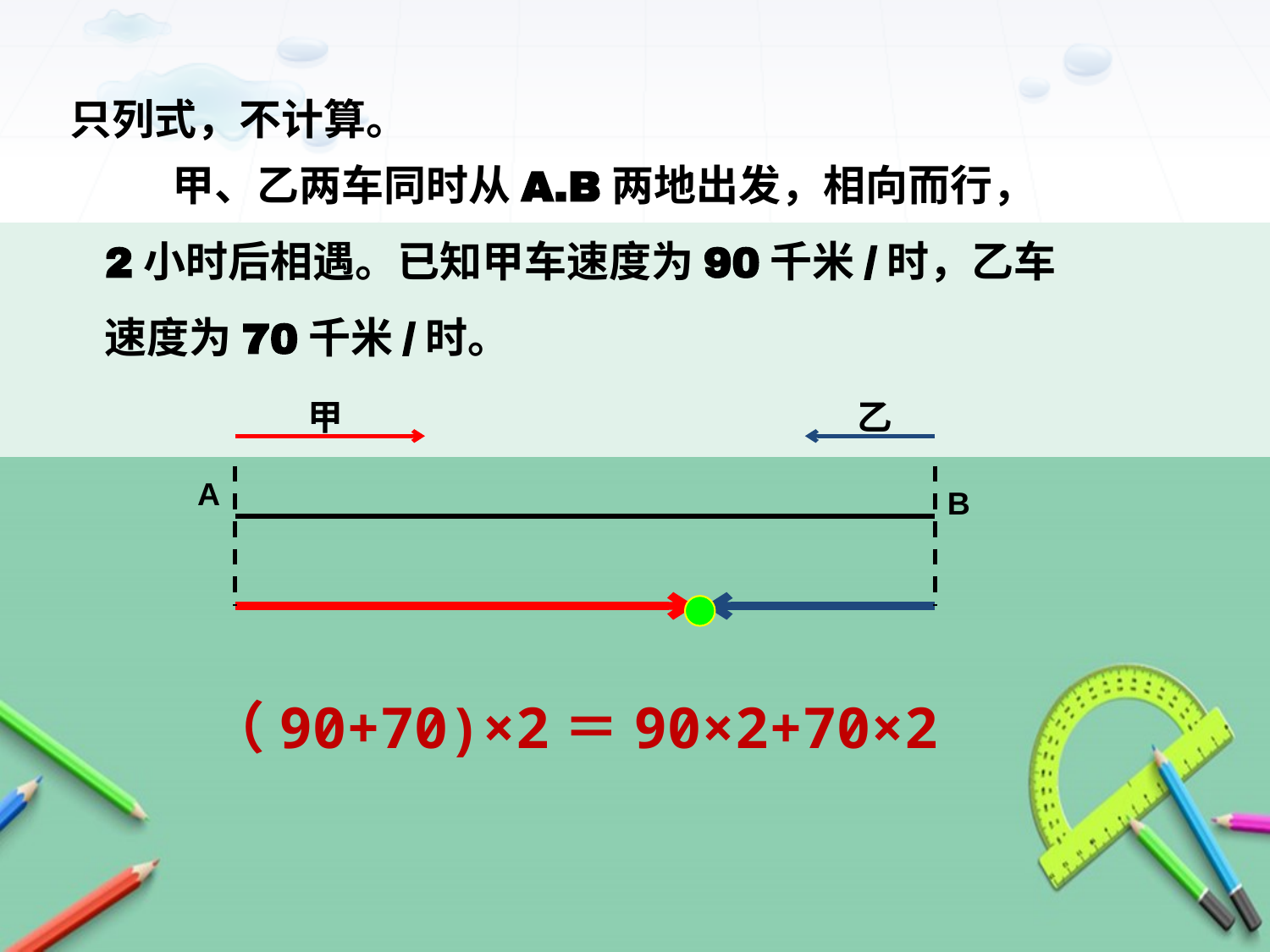

只列式，不计算。
      甲、乙两车同时从A.B两地出发，相向而行，2小时后相遇。已知甲车速度为90千米/时，乙车速度为70千米/时。
甲
乙
A
B

（90+70)×2＝90×2+70×2